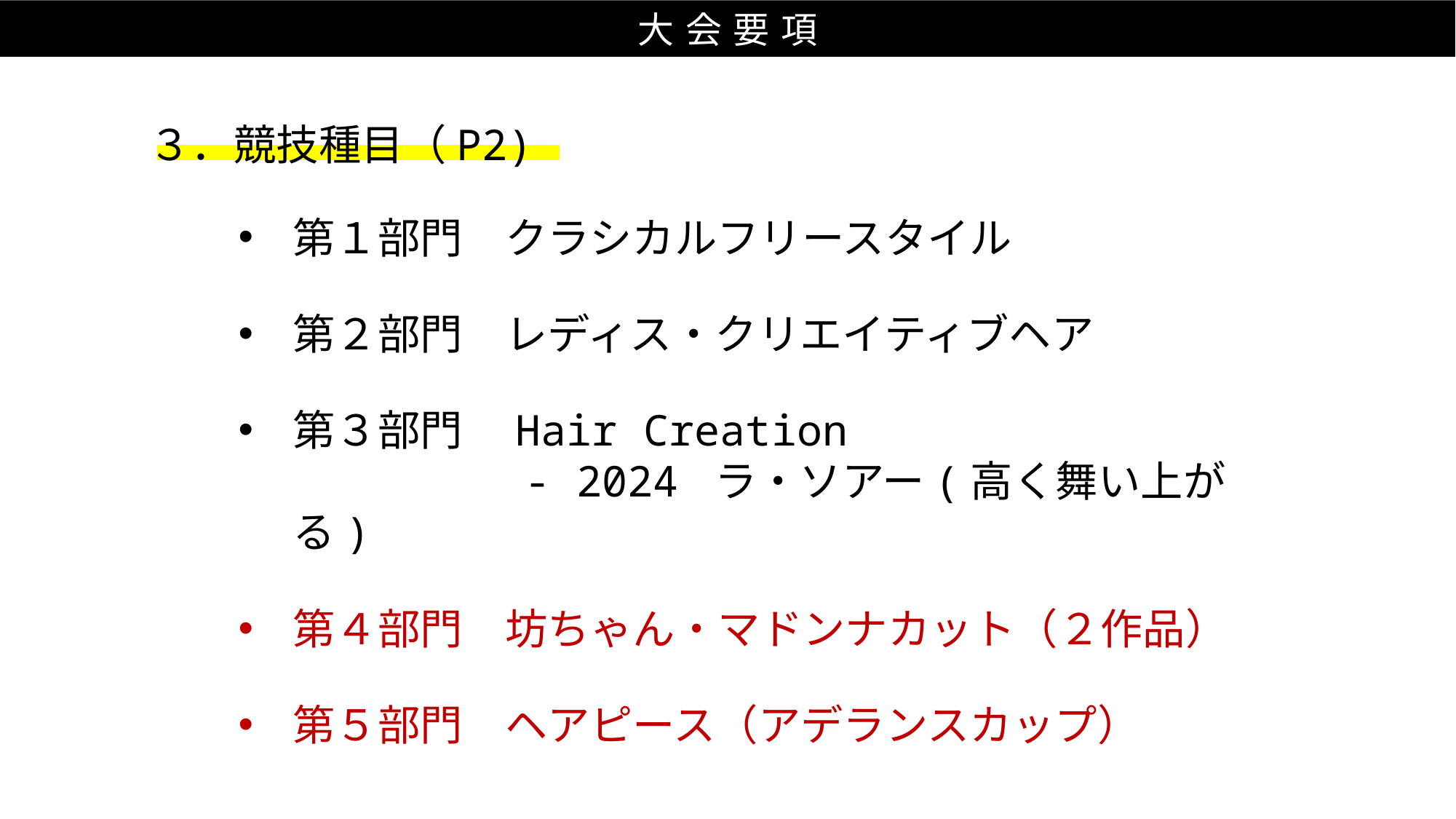

大会要項
３．競技種目（P2)
第１部門　クラシカルフリースタイル
第２部門　レディス・クリエイティブヘア
第３部門　Hair Creation
　　　　　 - 2024 ラ・ソアー(高く舞い上がる)
第４部門　坊ちゃん・マドンナカット（２作品）
第５部門　ヘアピース（アデランスカップ）